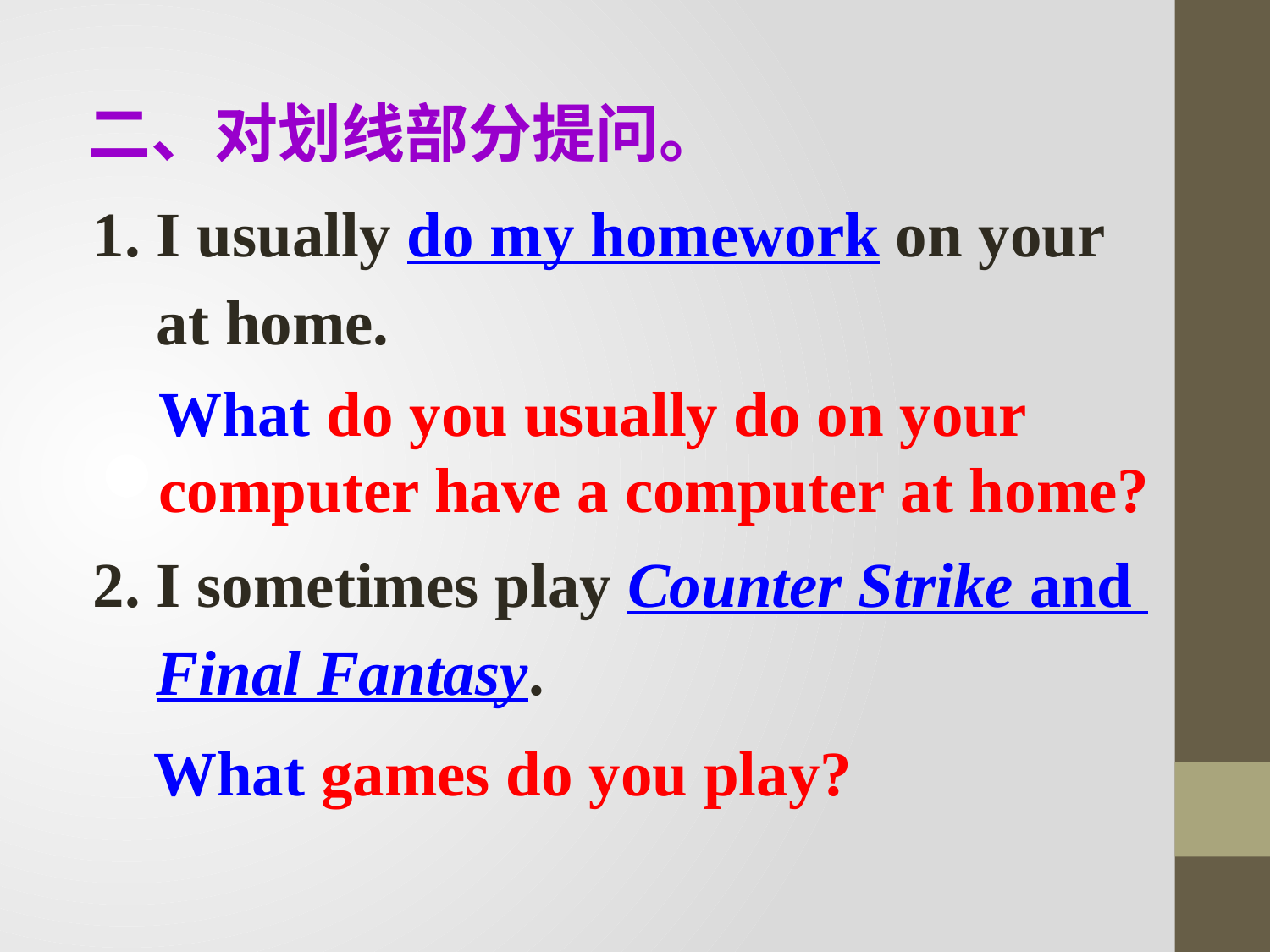

二、对划线部分提问。
1. I usually do my homework on your
    at home.

2. I sometimes play Counter Strike and
    Final Fantasy.
What do you usually do on your
computer have a computer at home?
What games do you play?